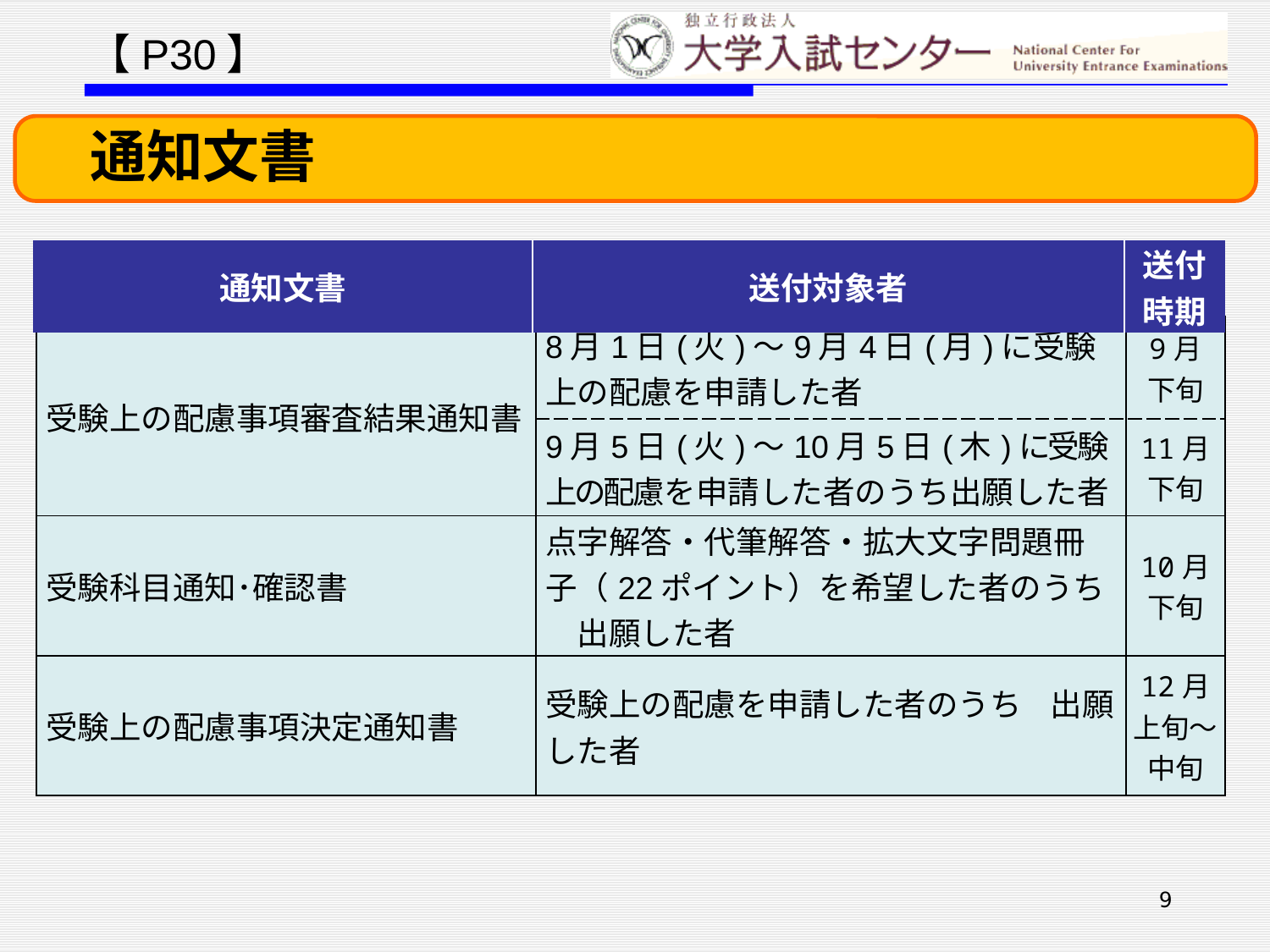

【P30】
　通知文書
| 通知文書 | 送付対象者 | 送付時期 |
| --- | --- | --- |
| 受験上の配慮事項審査結果通知書 | 8月1日(火)～9月4日(月)に受験上の配慮を申請した者 | 9月 下旬 |
| --- | --- | --- |
|  | 9月5日(火)～10月5日(木)に受験上の配慮を申請した者のうち出願した者 | 11月 下旬 |
| 受験科目通知･確認書 | 点字解答・代筆解答・拡大文字問題冊子（22ポイント）を希望した者のうち　出願した者 | 10月下旬 |
| 受験上の配慮事項決定通知書 | 受験上の配慮を申請した者のうち 出願した者 | 12月 上旬～中旬 |

9